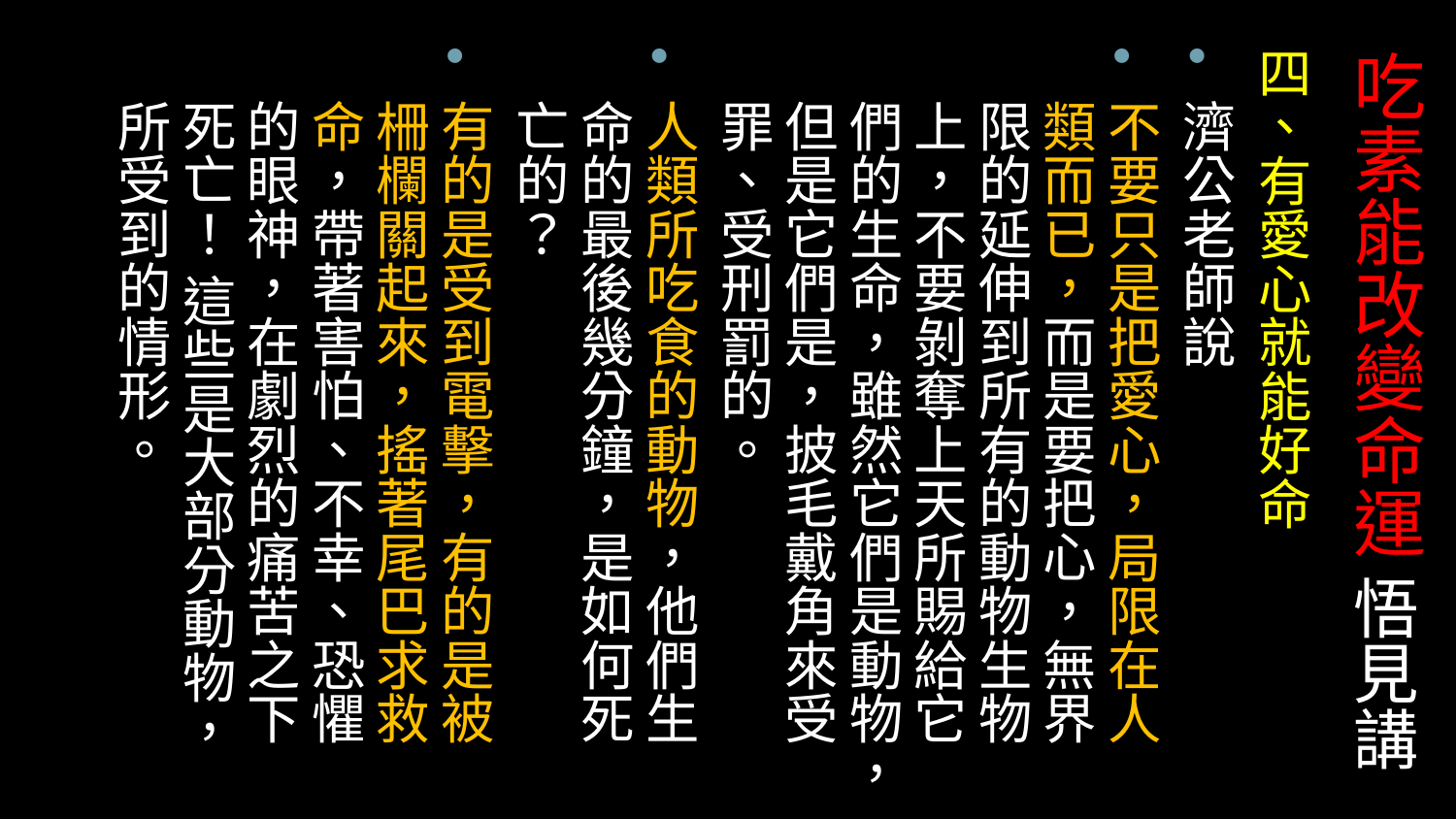

四、有愛心就能好命
濟公老師說
不要只是把愛心，局限在人類而已，而是要把心，無界限的延伸到所有的動物生物上，不要剝奪上天所賜給它們的生命，雖然它們是動物，但是它們是，披毛戴角來受罪、受刑罰的。
人類所吃食的動物，他們生命的最後幾分鐘，是如何死亡的？
有的是受到電擊，有的是被柵欄關起來，搖著尾巴求救命，帶著害怕、不幸、恐懼的眼神，在劇烈的痛苦之下死亡！ 這些是大部分動物，所受到的情形。

# 吃素能改變命運 悟見講